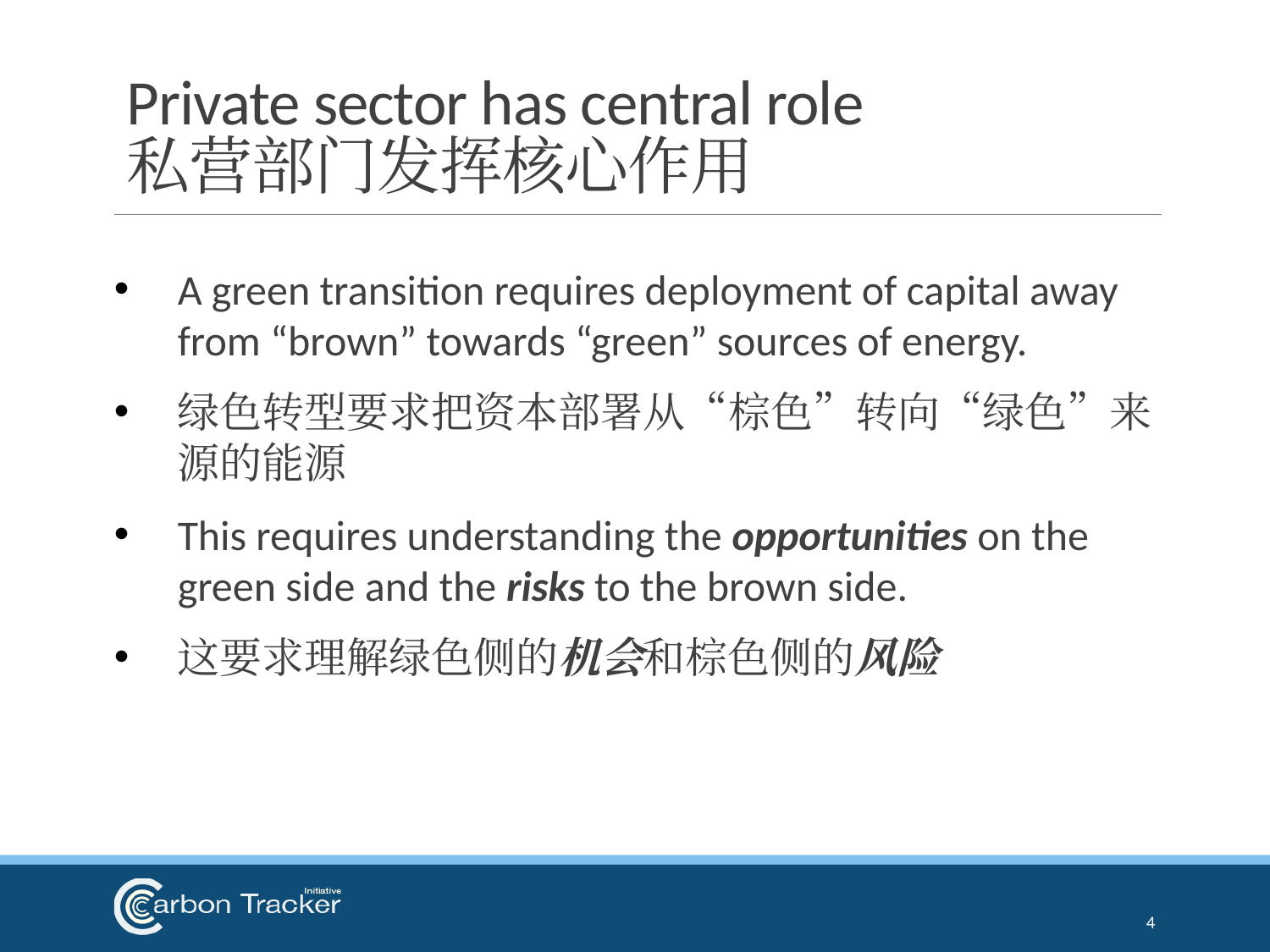

# Private sector has central role 私营部门发挥核心作用
A green transition requires deployment of capital away from “brown” towards “green” sources of energy.
绿色转型要求把资本部署从“棕色”转向“绿色”来源的能源
This requires understanding the opportunities on the green side and the risks to the brown side.
这要求理解绿色侧的机会和棕色侧的风险
4